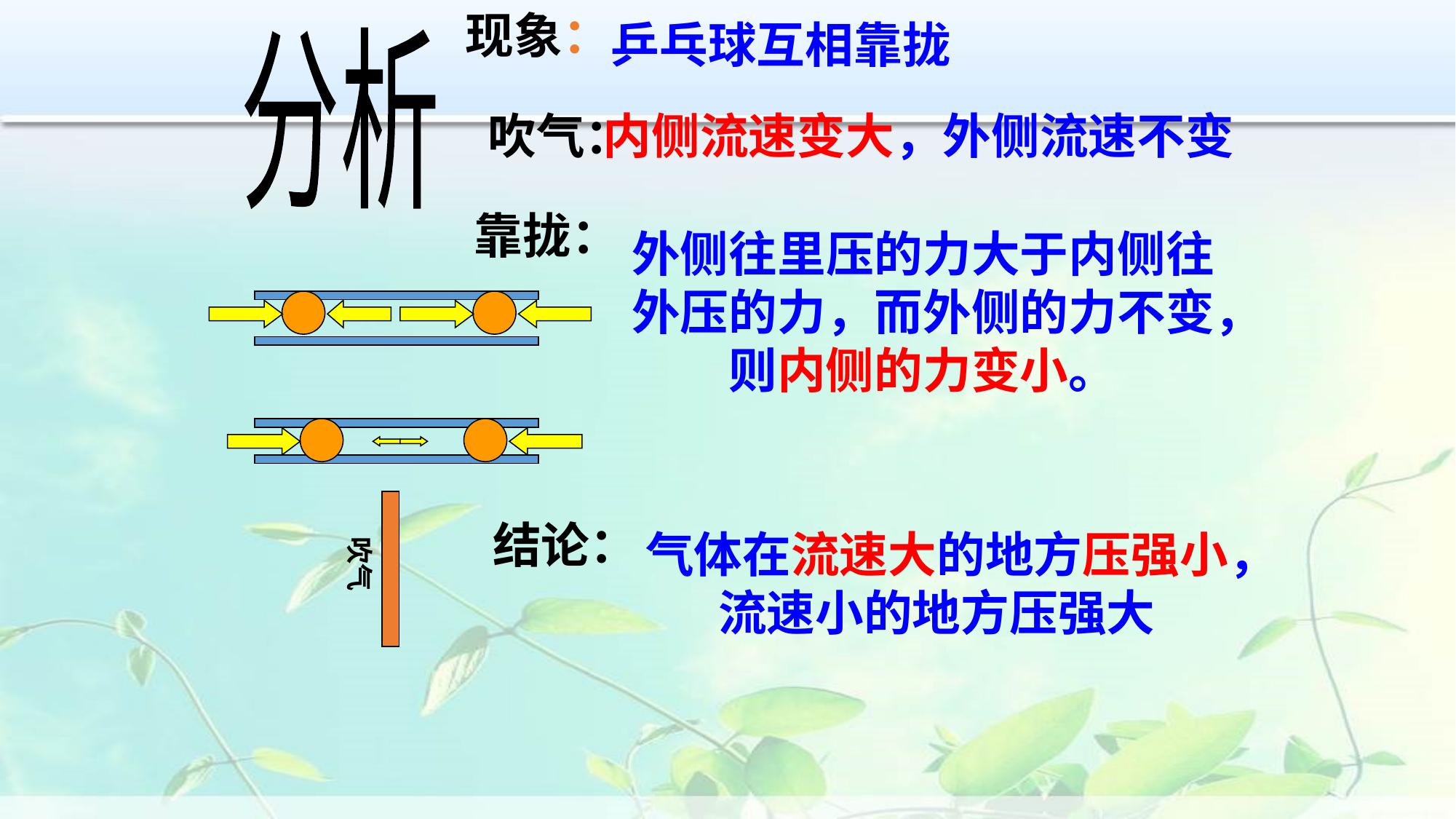

现象：
乒乓球互相靠拢
分析
吹气：
内侧流速变大，外侧流速不变
靠拢：
外侧往里压的力大于内侧往外压的力，而外侧的力不变，则内侧的力变小。

结论：
吹气
气体在流速大的地方压强小，流速小的地方压强大